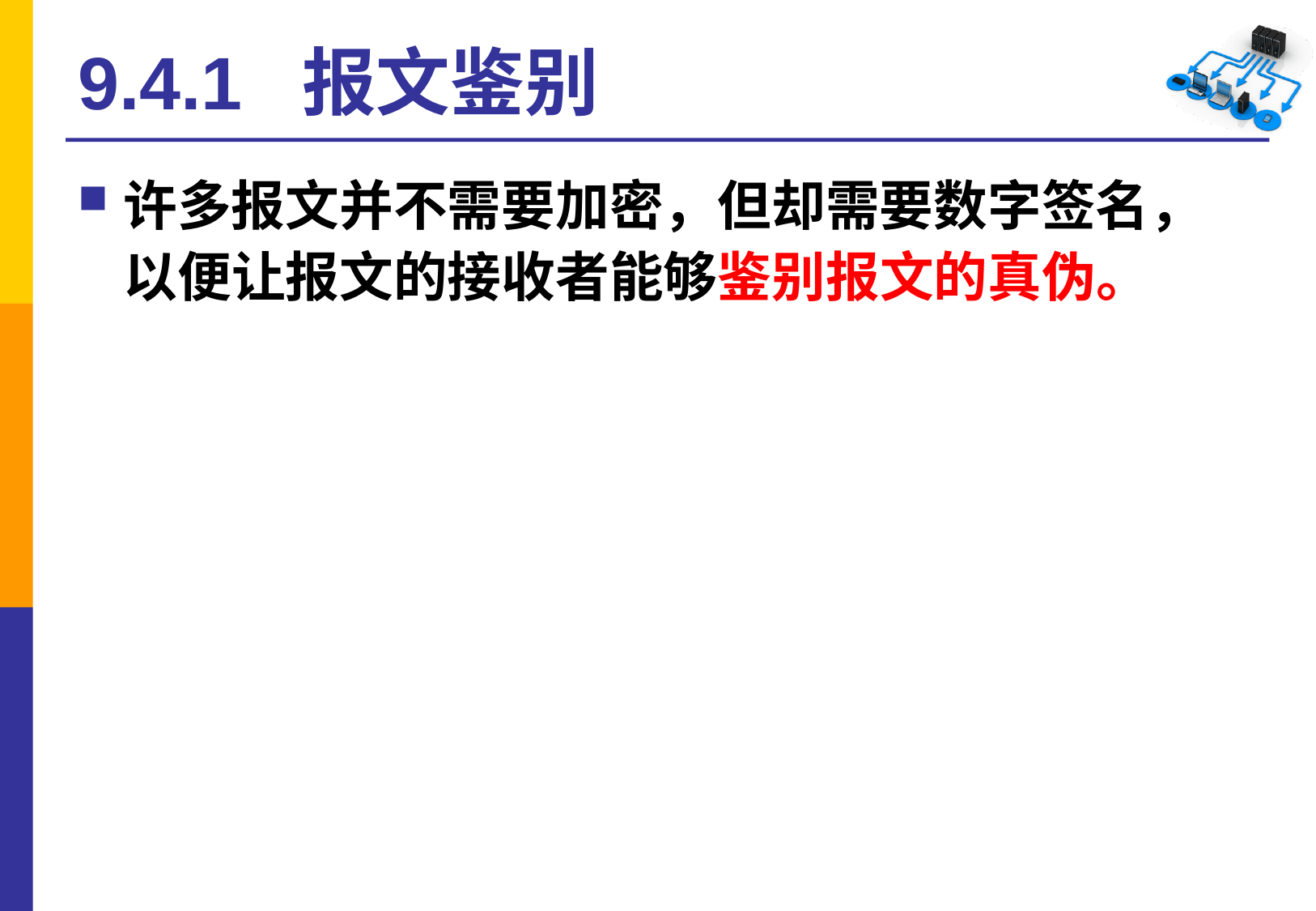

# 9.4.1  报文鉴别
许多报文并不需要加密，但却需要数字签名，以便让报文的接收者能够鉴别报文的真伪。